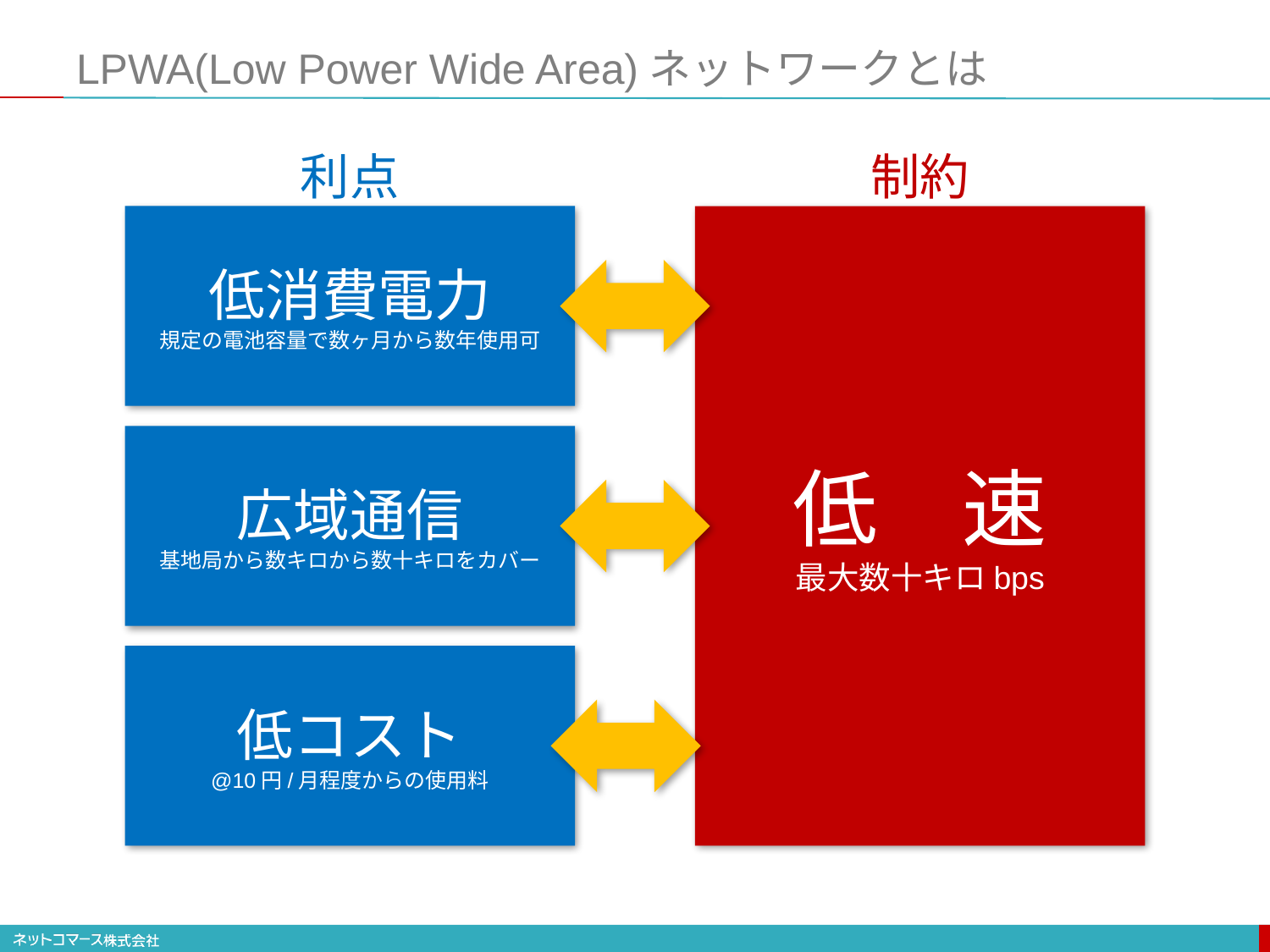

# LPWA(Low Power Wide Area)ネットワークとは
制約
利点
低消費電力
規定の電池容量で数ヶ月から数年使用可
低　速
最大数十キロbps

広域通信
基地局から数キロから数十キロをカバー

低コスト
@10円/月程度からの使用料